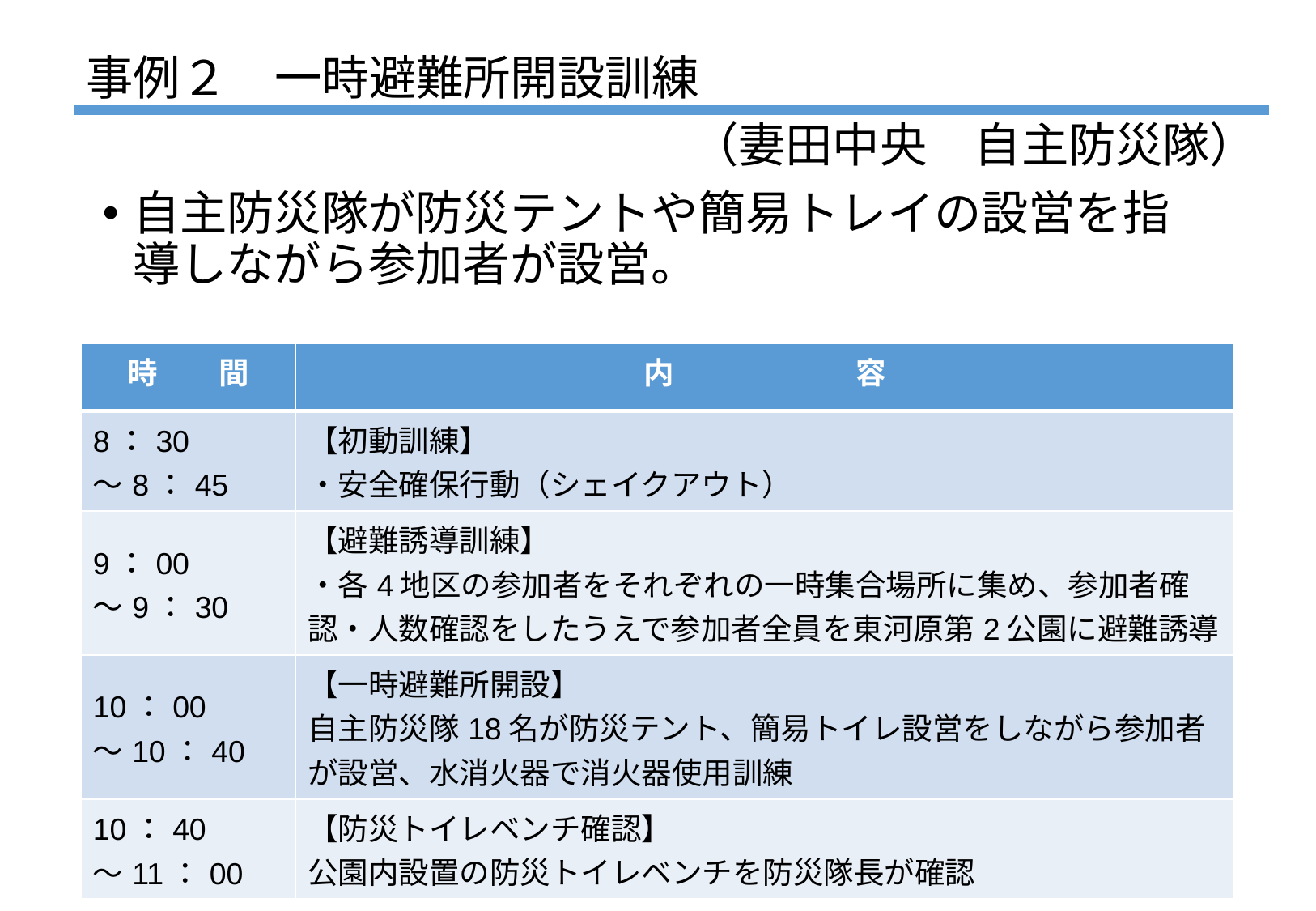

# 事例２　一時避難所開設訓練
（妻田中央　自主防災隊）
自主防災隊が防災テントや簡易トレイの設営を指導しながら参加者が設営。
| 時　　間 | 内　　　　　　容 |
| --- | --- |
| 8：30 ～8：45 | 【初動訓練】 ・安全確保行動（シェイクアウト） |
| 9：00 ～9：30 | 【避難誘導訓練】 ・各4地区の参加者をそれぞれの一時集合場所に集め、参加者確認・人数確認をしたうえで参加者全員を東河原第2公園に避難誘導 |
| 10：00 ～10：40 | 【一時避難所開設】 自主防災隊18名が防災テント、簡易トイレ設営をしながら参加者が設営、水消火器で消火器使用訓練 |
| 10：40 ～11：00 | 【防災トイレベンチ確認】 公園内設置の防災トイレベンチを防災隊長が確認 |